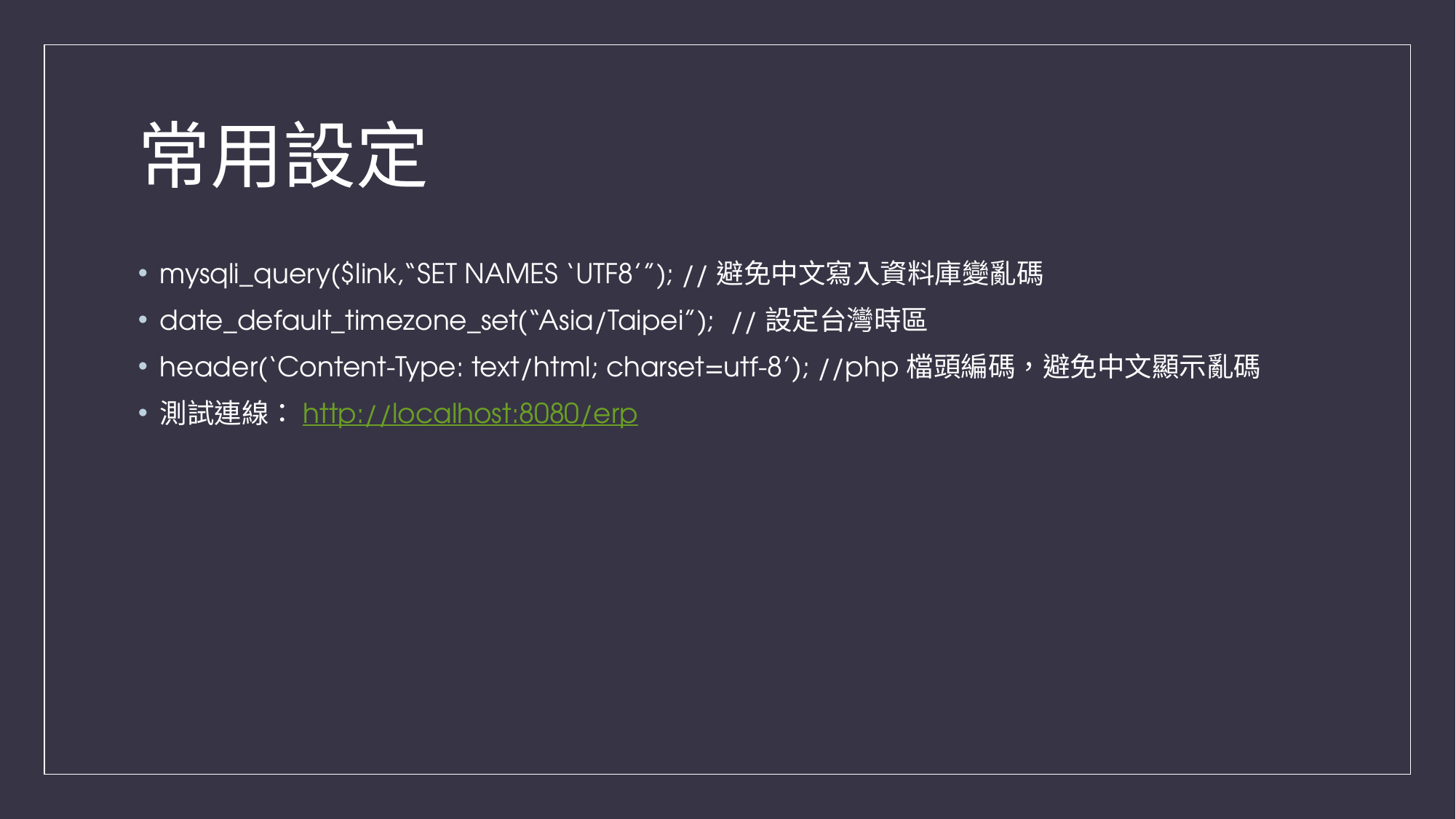

# 常用設定
mysqli_query($link,“SET NAMES ‘UTF8’”); //避免中文寫入資料庫變亂碼
date_default_timezone_set(“Asia/Taipei”);  //設定台灣時區
header(‘Content-Type: text/html; charset=utf-8’); //php檔頭編碼，避免中文顯示亂碼
測試連線：http://localhost:8080/erp